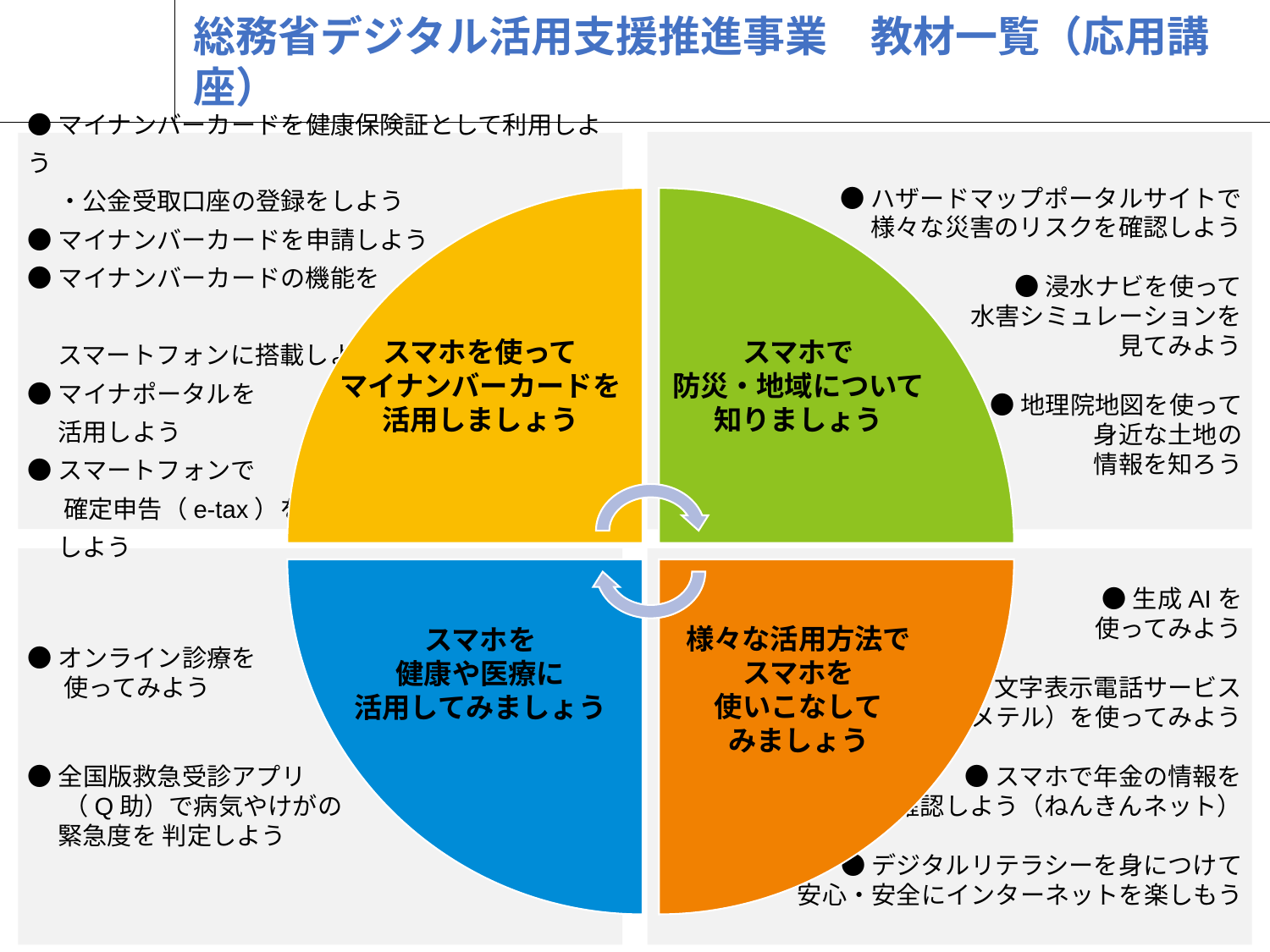

総務省デジタル活用支援推進事業　教材一覧（応用講座）

●ハザードマップポータルサイトで
様々な災害のリスクを確認しよう

●浸水ナビを使って
水害シミュレーションを
見てみよう

●地理院地図を使って
身近な土地の
情報を知ろう
●マイナンバーカードを健康保険証として利用しよう
　 ・公金受取口座の登録をしよう
●マイナンバーカードを申請しよう
●マイナンバーカードの機能を
　 スマートフォンに搭載しよう
●マイナポータルを
　 活用しよう
●スマートフォンで
 　確定申告（e-tax）を
　 しよう
スマホを使って
マイナンバーカードを
活用しましょう
スマホで
防災・地域について
知りましょう
●オンライン診療を
 　使ってみよう

●全国版救急受診アプリ
 　（Q助）で病気やけがの
　 緊急度を 判定しよう
●生成AIを
使ってみよう

●文字表示電話サービス
（ヨメテル）を使ってみよう

●スマホで年金の情報を
確認しよう（ねんきんネット）

●デジタルリテラシーを身につけて
安心・安全にインターネットを楽しもう
様々な活用方法で
スマホを
使いこなして
みましょう
スマホを
健康や医療に
活用してみましょう